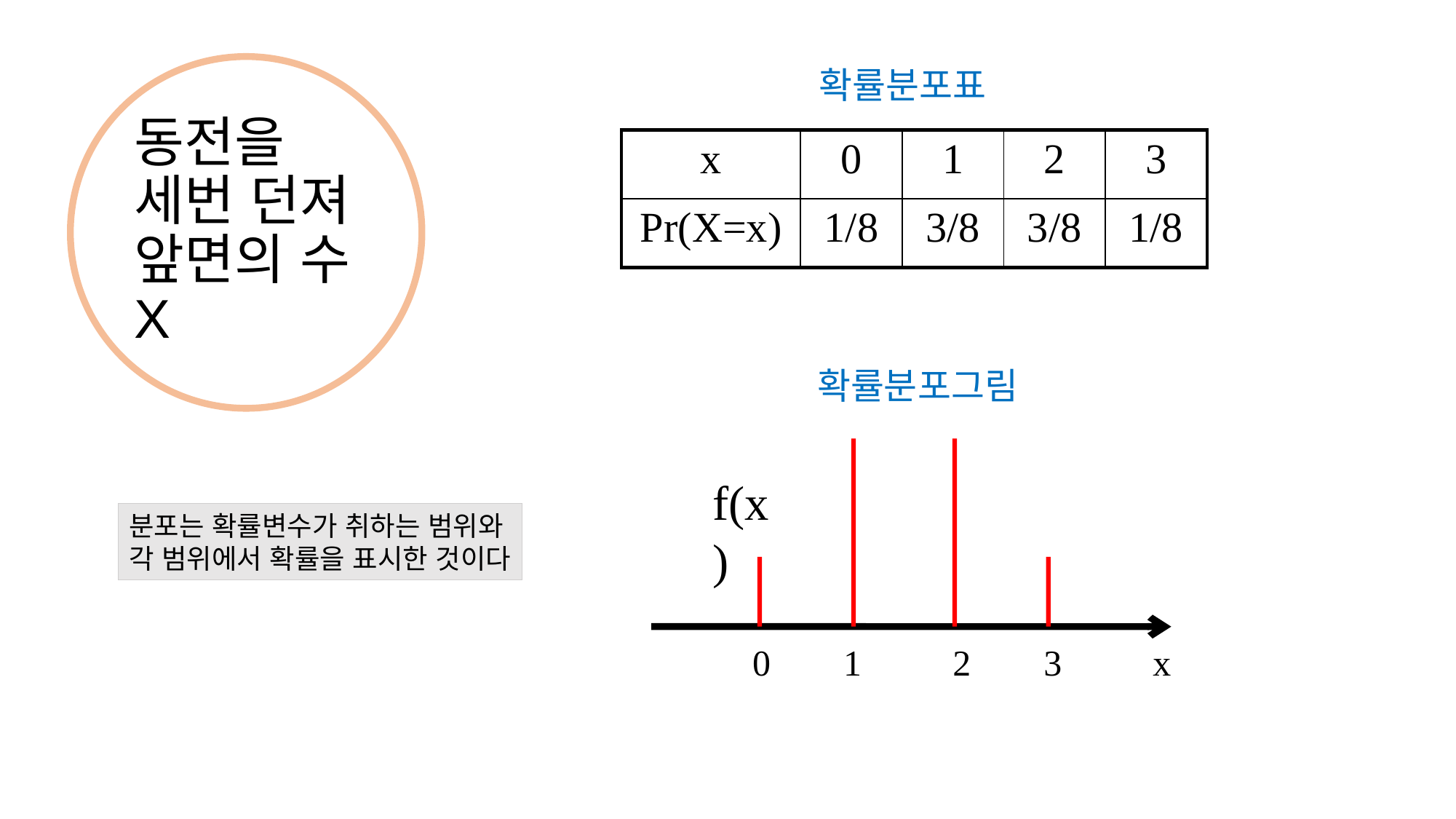

# 동전을 세번 던져 앞면의 수 X

확률분포표
| x | 0 | 1 | 2 | 3 |
| --- | --- | --- | --- | --- |
| Pr(X=x) | 1/8 | 3/8 | 3/8 | 1/8 |
확률분포그림

f(x)

  0        1          2        3          x
분포는 확률변수가 취하는 범위와
각 범위에서 확률을 표시한 것이다